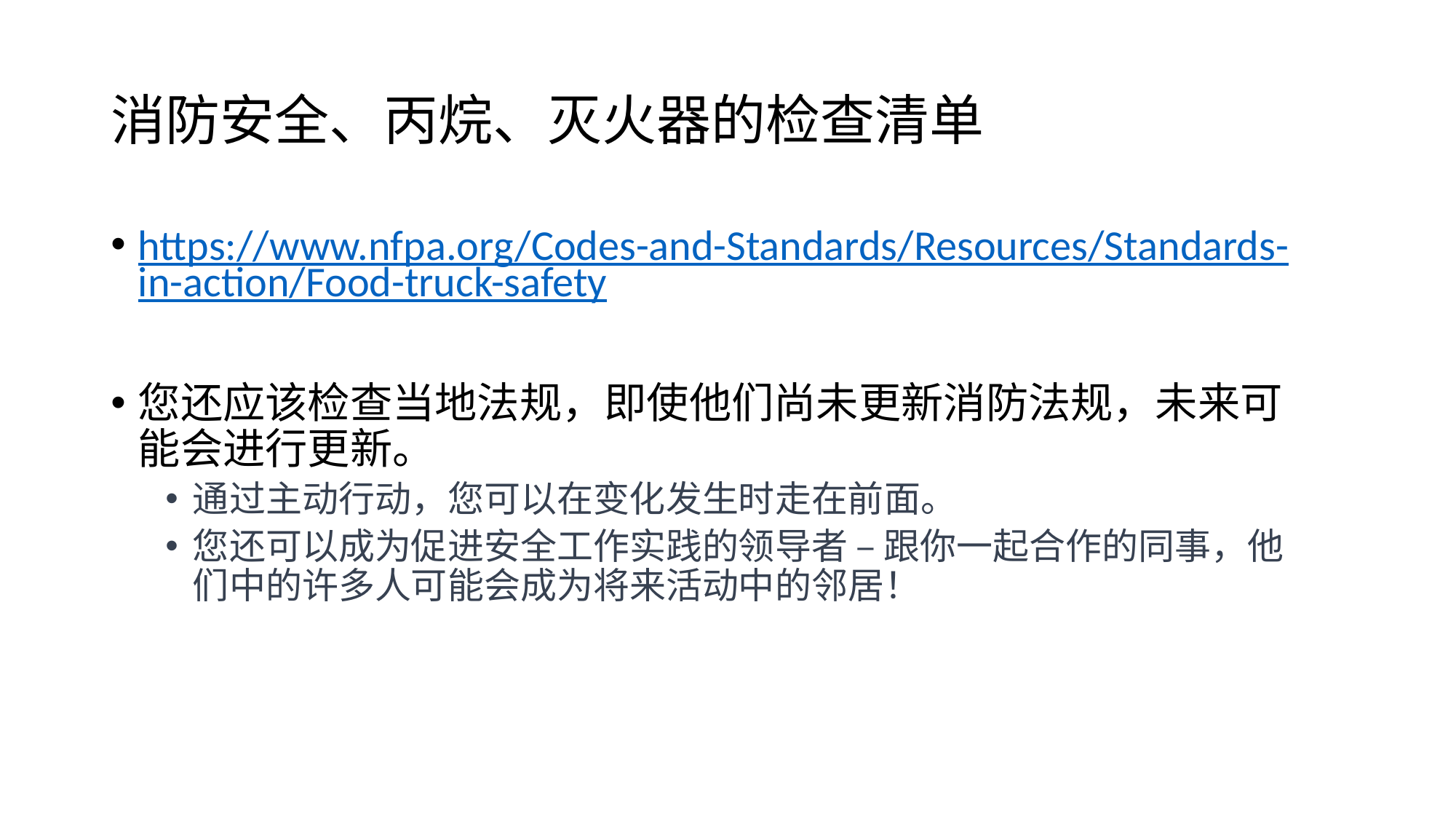

# 消防安全、丙烷、灭火器的检查清单
https://www.nfpa.org/Codes-and-Standards/Resources/Standards-in-action/Food-truck-safety

您还应该检查当地法规，即使他们尚未更新消防法规，未来可能会进行更新。
通过主动行动，您可以在变化发生时走在前面。
您还可以成为促进安全工作实践的领导者 – 跟你一起合作的同事，他们中的许多人可能会成为将来活动中的邻居！